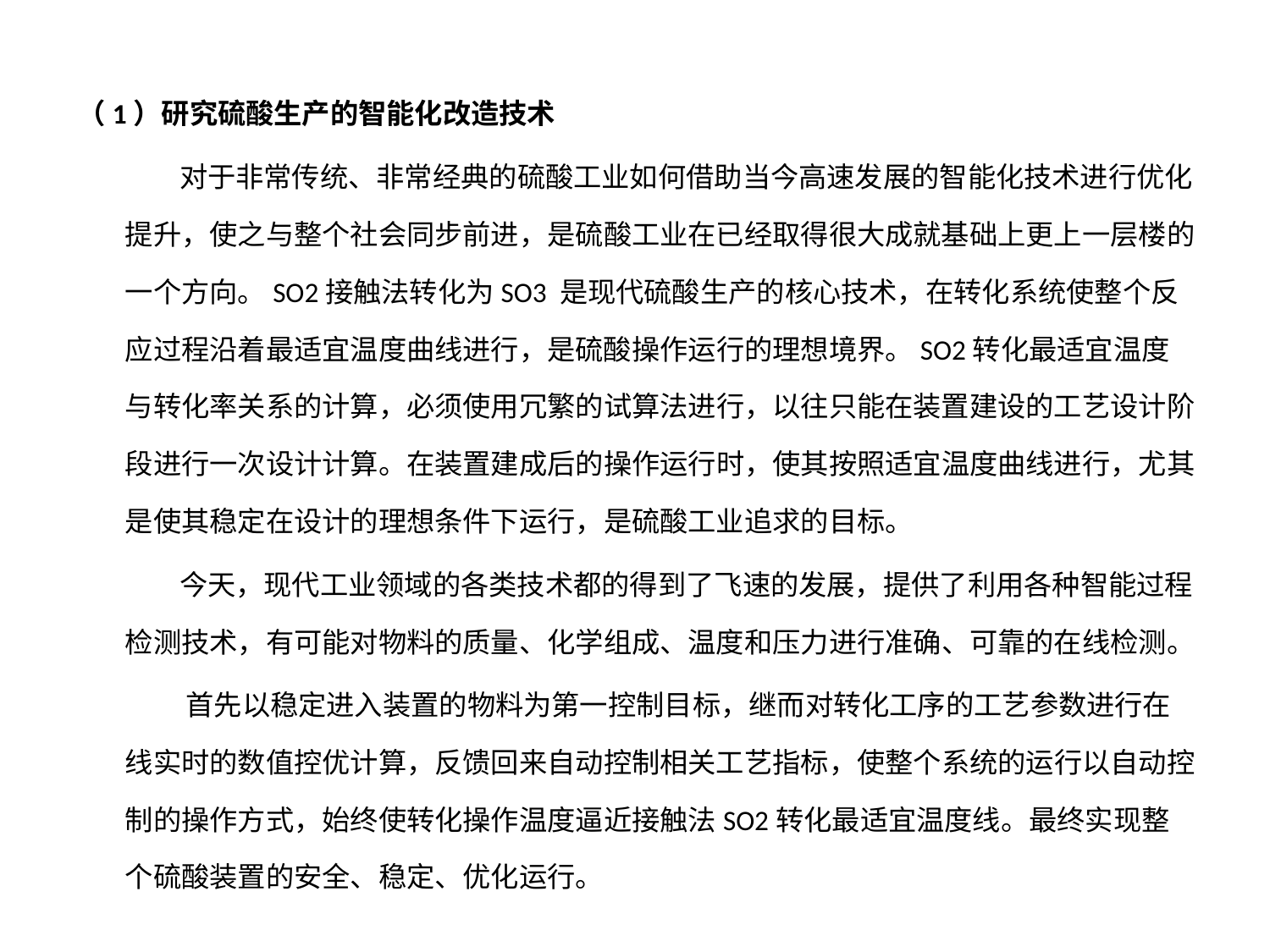

（1）研究硫酸生产的智能化改造技术
               对于非常传统、非常经典的硫酸工业如何借助当今高速发展的智能化技术进行优化提升，使之与整个社会同步前进，是硫酸工业在已经取得很大成就基础上更上一层楼的一个方向。SO2接触法转化为SO3 是现代硫酸生产的核心技术，在转化系统使整个反应过程沿着最适宜温度曲线进行，是硫酸操作运行的理想境界。SO2转化最适宜温度与转化率关系的计算，必须使用冗繁的试算法进行，以往只能在装置建设的工艺设计阶段进行一次设计计算。在装置建成后的操作运行时，使其按照适宜温度曲线进行，尤其是使其稳定在设计的理想条件下运行，是硫酸工业追求的目标。
               今天，现代工业领域的各类技术都的得到了飞速的发展，提供了利用各种智能过程检测技术，有可能对物料的质量、化学组成、温度和压力进行准确、可靠的在线检测。
                首先以稳定进入装置的物料为第一控制目标，继而对转化工序的工艺参数进行在线实时的数值控优计算，反馈回来自动控制相关工艺指标，使整个系统的运行以自动控制的操作方式，始终使转化操作温度逼近接触法SO2转化最适宜温度线。最终实现整个硫酸装置的安全、稳定、优化运行。